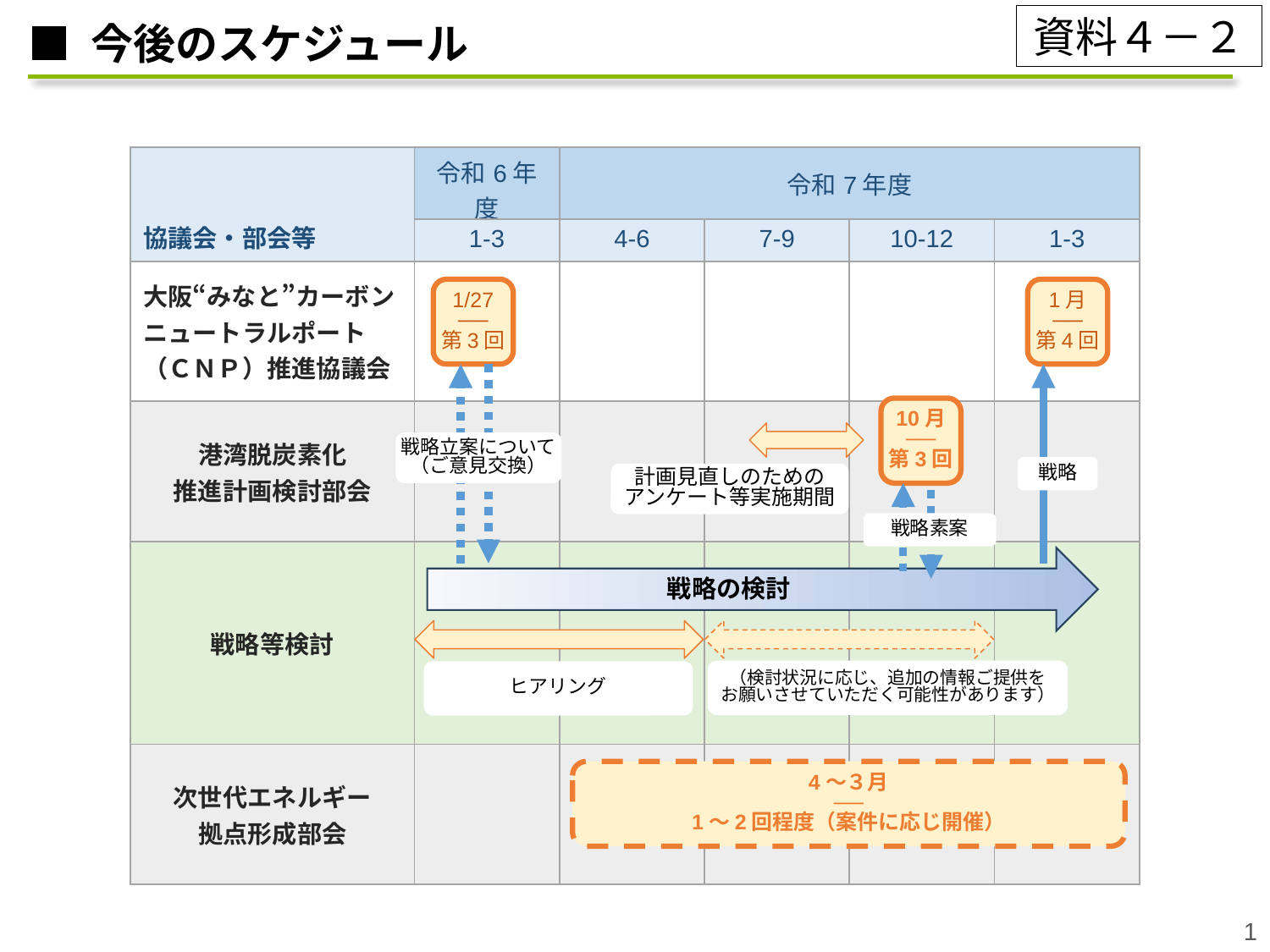

資料４－２
■ 今後のスケジュール
| 協議会・部会等 | 令和6年度 | 令和7年度 |  |  |  |
| --- | --- | --- | --- | --- | --- |
|  | 1-3 | 4-6 | 7-9 | 10-12 | 1-3 |
| 大阪“みなと”カーボンニュートラルポート（ＣＮＰ）推進協議会 |  |  |  |  |  |
| 港湾脱炭素化 推進計画検討部会 |  |  |  |  |  |
| 戦略等検討 |  |  |  |  |  |
| 次世代エネルギー 拠点形成部会 |  |  |  |  |  |
1/27
──
第3回
1月
──
第4回
10月
──
第3回

戦略立案について
（ご意見交換）
戦略
計画見直しのための
アンケート等実施期間
戦略素案

戦略の検討

（検討状況に応じ、追加の情報ご提供を
お願いさせていただく可能性があります）
ヒアリング
4～３月
──
1～2回程度（案件に応じ開催）